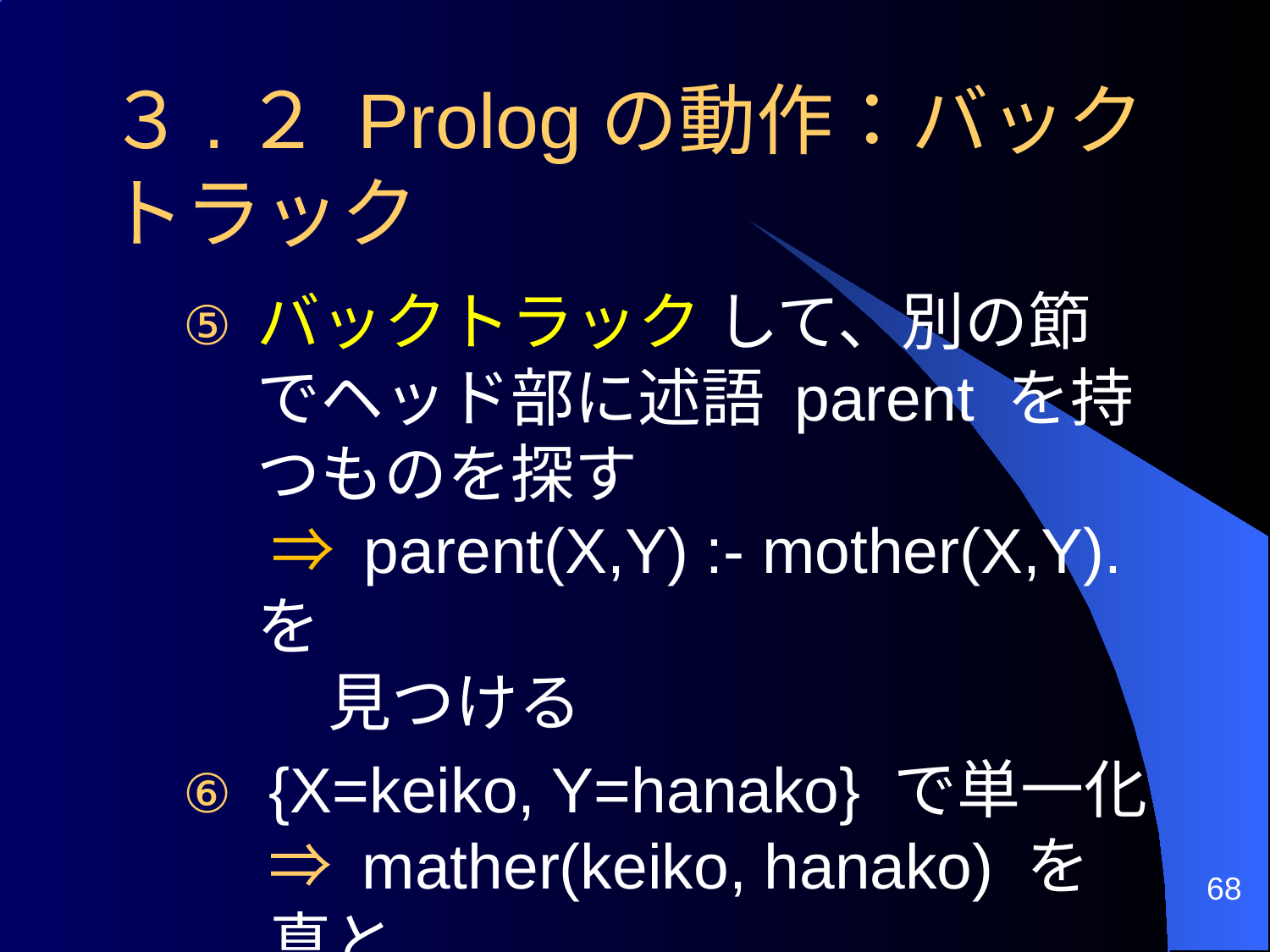

# ３.２ Prologの動作：バックトラック
バックトラック して、別の節でヘッド部に述語 parent を持つものを探す
 ⇒ parent(X,Y) :- mother(X,Y). を
     見つける
{X=keiko, Y=hanako} で単一化
⇒ mather(keiko, hanako) を真と
    できれば成功

68